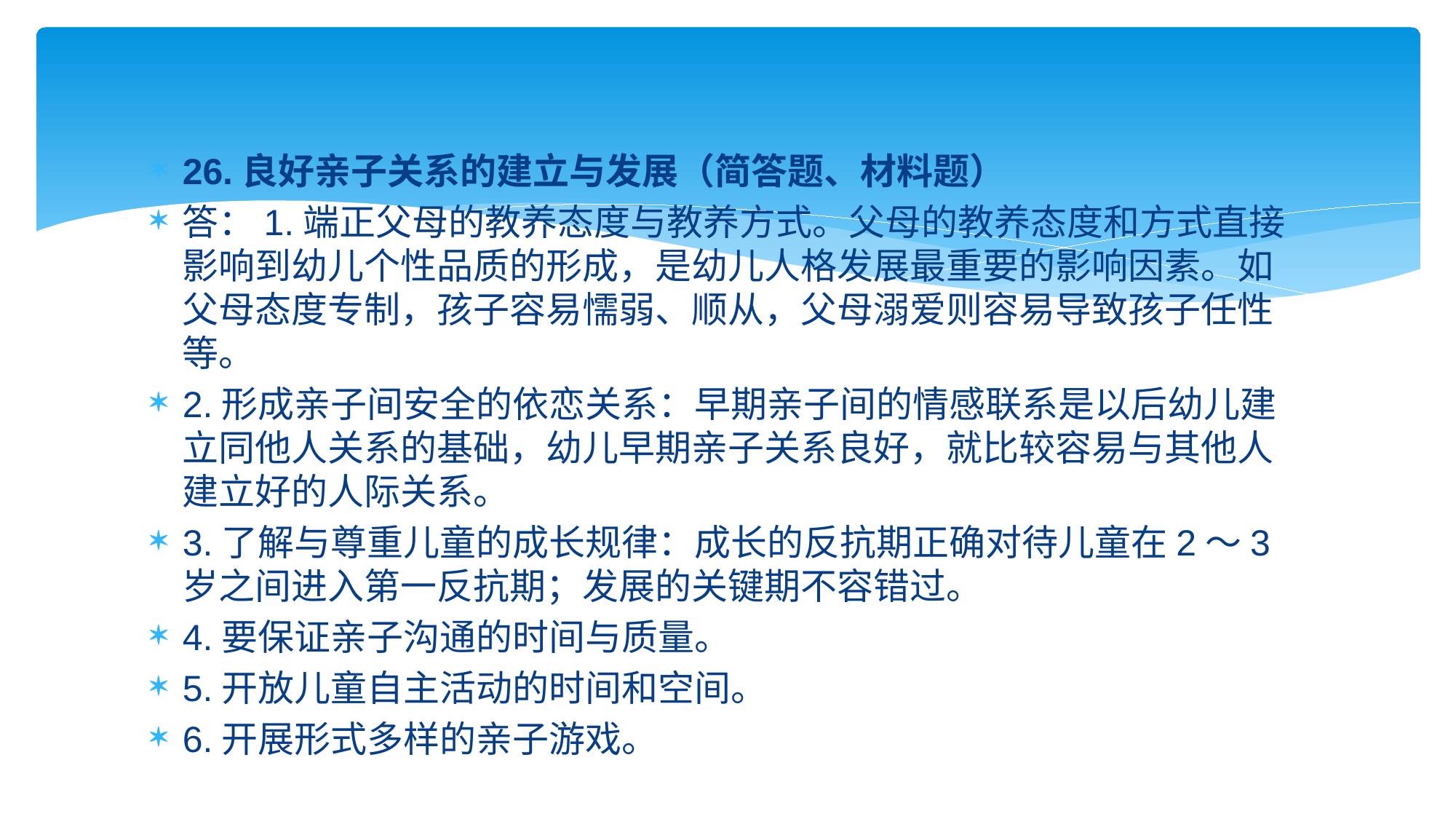

26.良好亲子关系的建立与发展（简答题、材料题）
答：1.端正父母的教养态度与教养方式。父母的教养态度和方式直接影响到幼儿个性品质的形成，是幼儿人格发展最重要的影响因素。如父母态度专制，孩子容易懦弱、顺从，父母溺爱则容易导致孩子任性等。
2.形成亲子间安全的依恋关系：早期亲子间的情感联系是以后幼儿建立同他人关系的基础，幼儿早期亲子关系良好，就比较容易与其他人建立好的人际关系。
3.了解与尊重儿童的成长规律：成长的反抗期正确对待儿童在2～3岁之间进入第一反抗期；发展的关键期不容错过。
4.要保证亲子沟通的时间与质量。
5.开放儿童自主活动的时间和空间。
6.开展形式多样的亲子游戏。